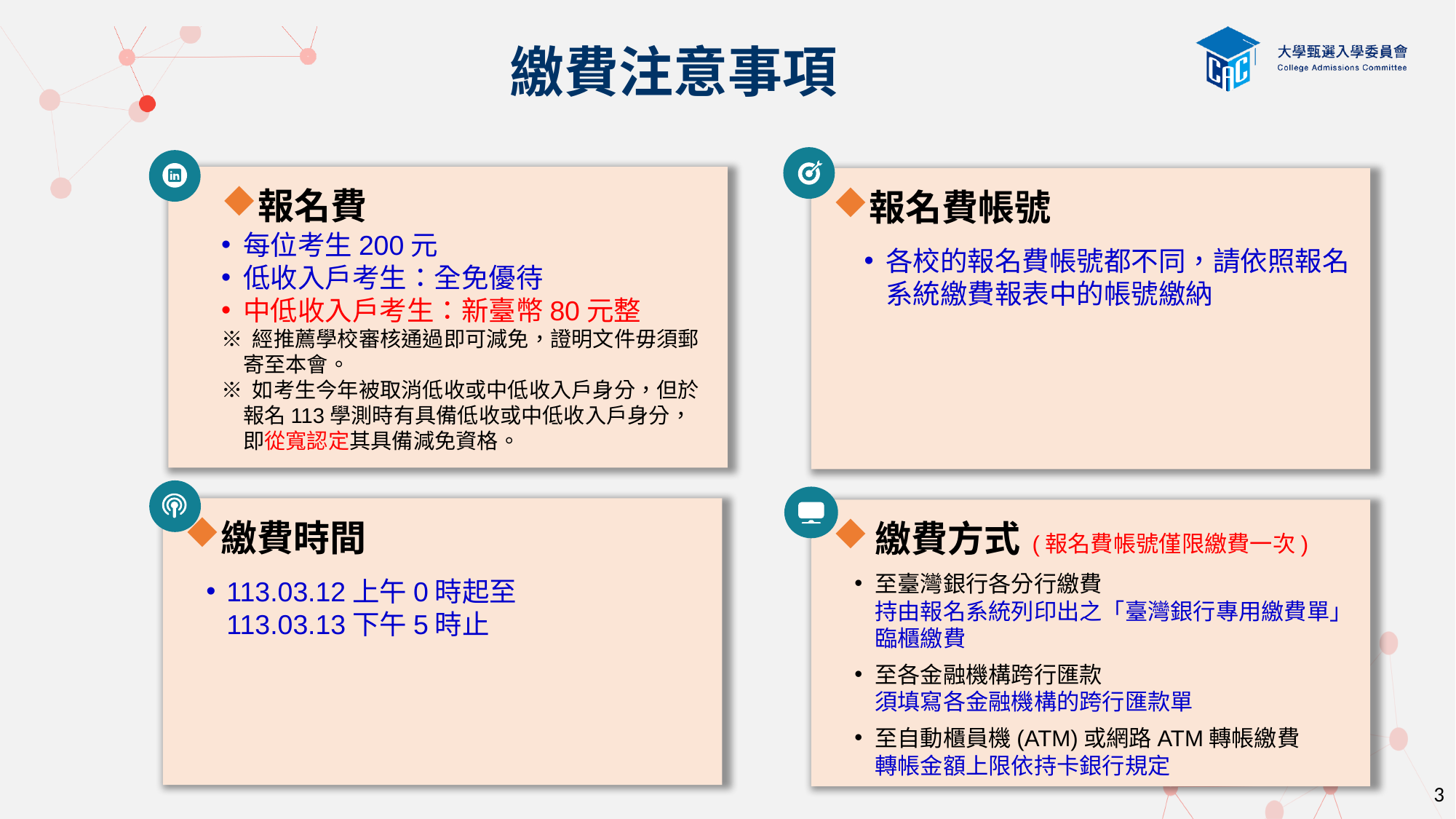

繳費注意事項

報名費
每位考生200元
低收入戶考生：全免優待
中低收入戶考生：新臺幣80元整
※ 經推薦學校審核通過即可減免，證明文件毋須郵寄至本會。
※ 如考生今年被取消低收或中低收入戶身分，但於報名113學測時有具備低收或中低收入戶身分，即從寬認定其具備減免資格。
報名費帳號
各校的報名費帳號都不同，請依照報名系統繳費報表中的帳號繳納

繳費時間
113.03.12上午0時起至
113.03.13下午5時止
繳費方式 (報名費帳號僅限繳費一次)
至臺灣銀行各分行繳費
持由報名系統列印出之「臺灣銀行專用繳費單」臨櫃繳費
至各金融機構跨行匯款
須填寫各金融機構的跨行匯款單
至自動櫃員機(ATM)或網路ATM轉帳繳費
轉帳金額上限依持卡銀行規定
3